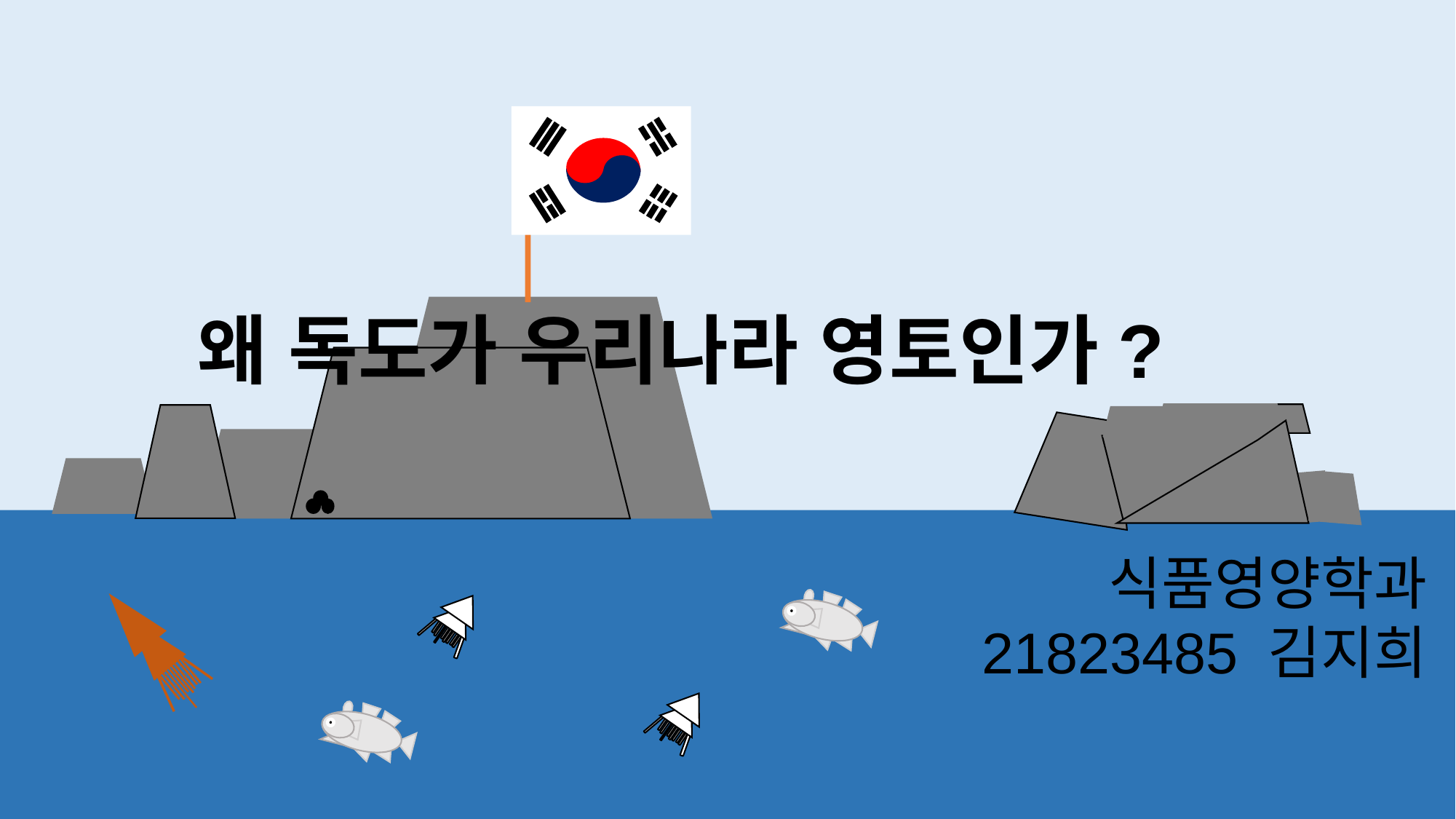

왜 독도가 우리나라 영토인가?

식품영양학과
21823485 김지희